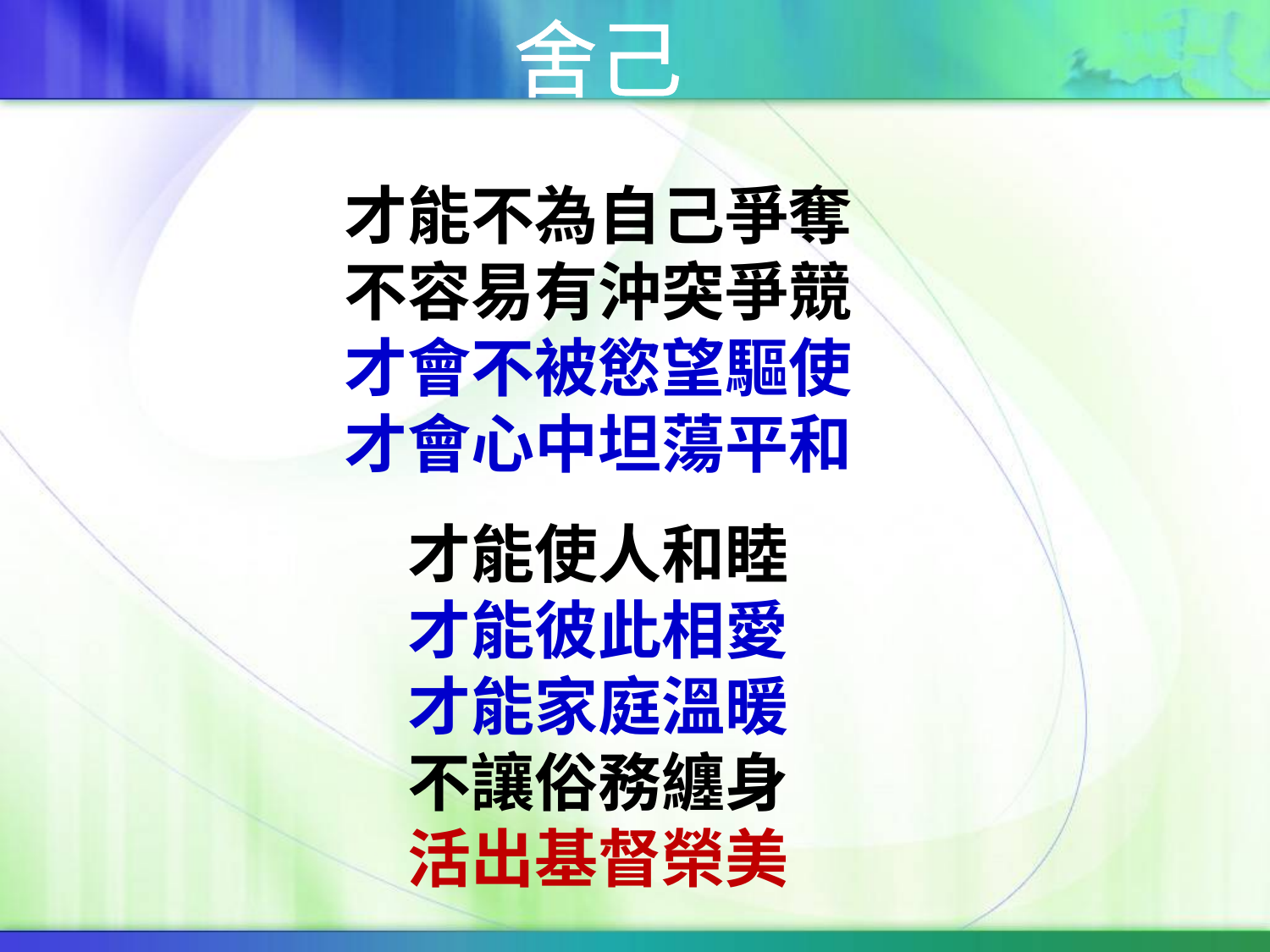

舍己

才能不為自己爭奪
不容易有沖突爭競
才會不被慾望驅使
才會心中坦蕩平和
才能使人和睦
才能彼此相愛
才能家庭溫暖
不讓俗務纏身
活出基督榮美